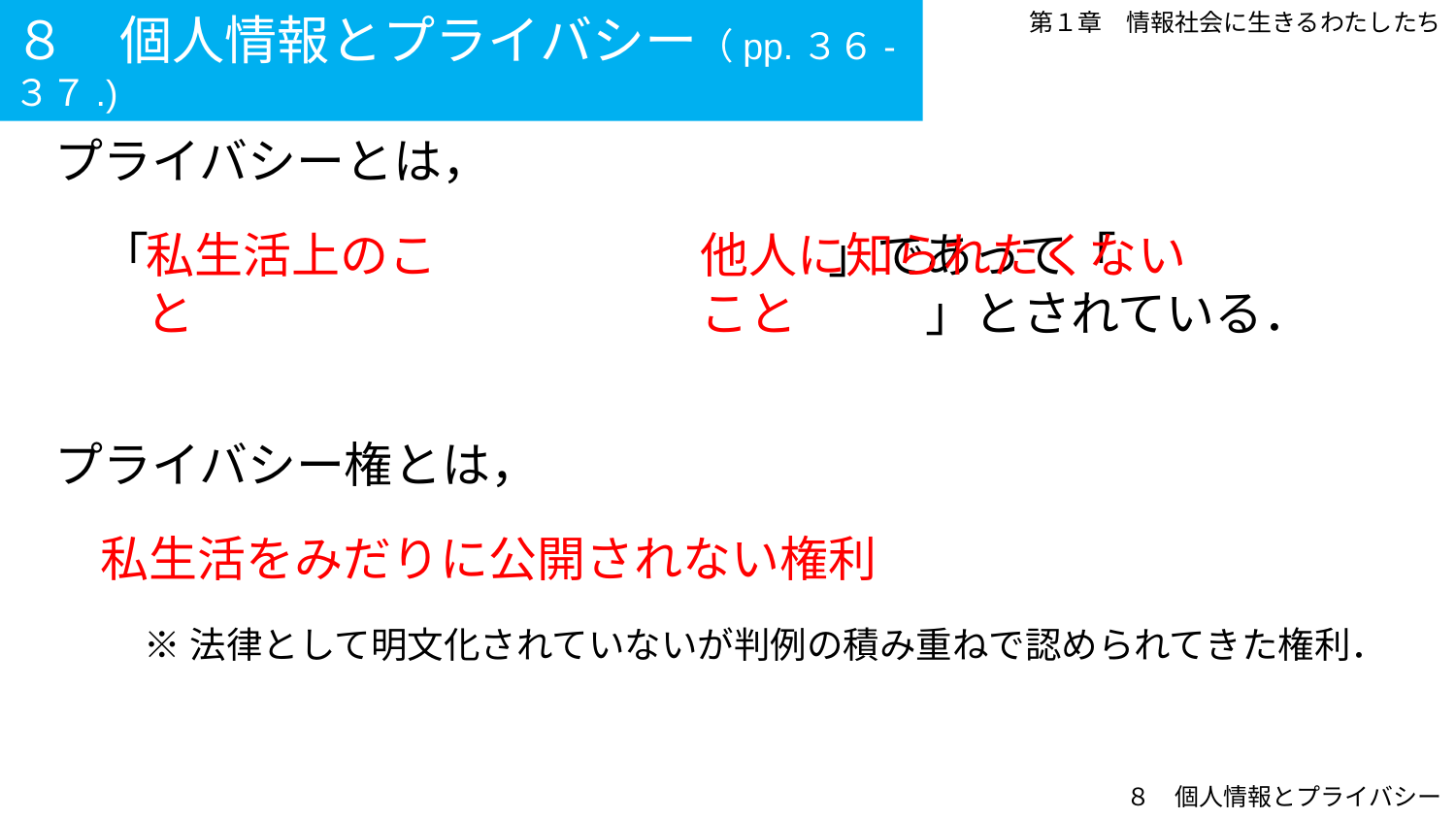

８　個人情報とプライバシー（pp.３６-３７.)
第１章　情報社会に生きるわたしたち
プライバシーとは，
私生活上のこと
他人に知られたくないこと
「　　　　　　　　　　　　　　」であって「　　　　　　　　　　　　　　　　　　　　　　」とされている．
プライバシー権とは，
私生活をみだりに公開されない権利
※法律として明文化されていないが判例の積み重ねで認められてきた権利．
８　個人情報とプライバシー